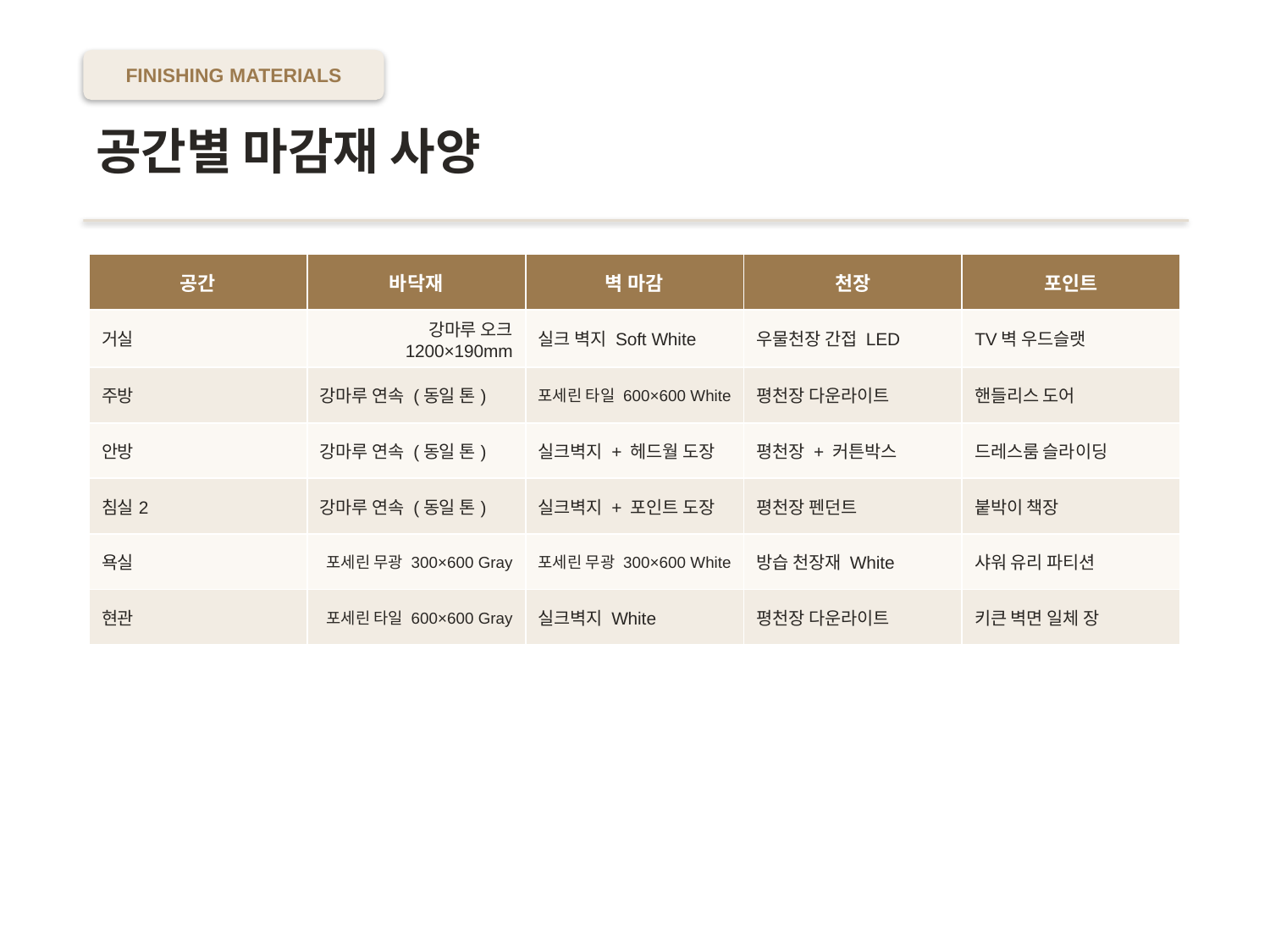

FINISHING MATERIALS
공간별 마감재 사양

| 공간 | 바닥재 | 벽 마감 | 천장 | 포인트 |
| --- | --- | --- | --- | --- |
| 거실 | 강마루 오크 1200×190mm | 실크 벽지 Soft White | 우물천장 간접 LED | TV벽 우드슬랫 |
| 주방 | 강마루 연속 (동일 톤) | 포세린 타일 600×600 White | 평천장 다운라이트 | 핸들리스 도어 |
| 안방 | 강마루 연속 (동일 톤) | 실크벽지 + 헤드월 도장 | 평천장 + 커튼박스 | 드레스룸 슬라이딩 |
| 침실2 | 강마루 연속 (동일 톤) | 실크벽지 + 포인트 도장 | 평천장 펜던트 | 붙박이 책장 |
| 욕실 | 포세린 무광 300×600 Gray | 포세린 무광 300×600 White | 방습 천장재 White | 샤워 유리 파티션 |
| 현관 | 포세린 타일 600×600 Gray | 실크벽지 White | 평천장 다운라이트 | 키큰 벽면 일체 장 |